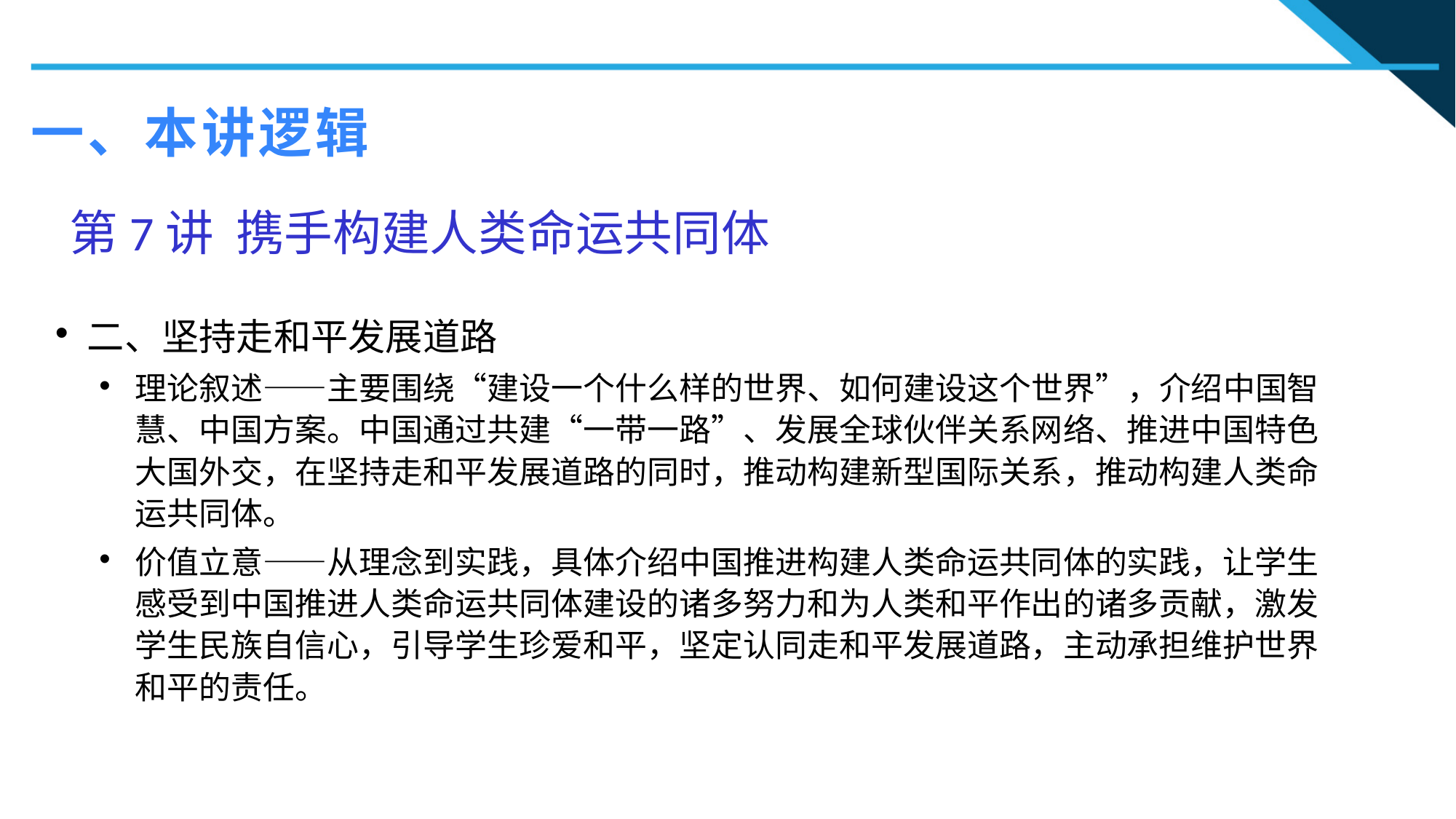

一、本讲逻辑
第7讲  携手构建人类命运共同体

二、坚持走和平发展道路
理论叙述——主要围绕“建设一个什么样的世界、如何建设这个世界”，介绍中国智慧、中国方案。中国通过共建“一带一路”、发展全球伙伴关系网络、推进中国特色大国外交，在坚持走和平发展道路的同时，推动构建新型国际关系，推动构建人类命运共同体。
价值立意——从理念到实践，具体介绍中国推进构建人类命运共同体的实践，让学生感受到中国推进人类命运共同体建设的诸多努力和为人类和平作出的诸多贡献，激发学生民族自信心，引导学生珍爱和平，坚定认同走和平发展道路，主动承担维护世界和平的责任。